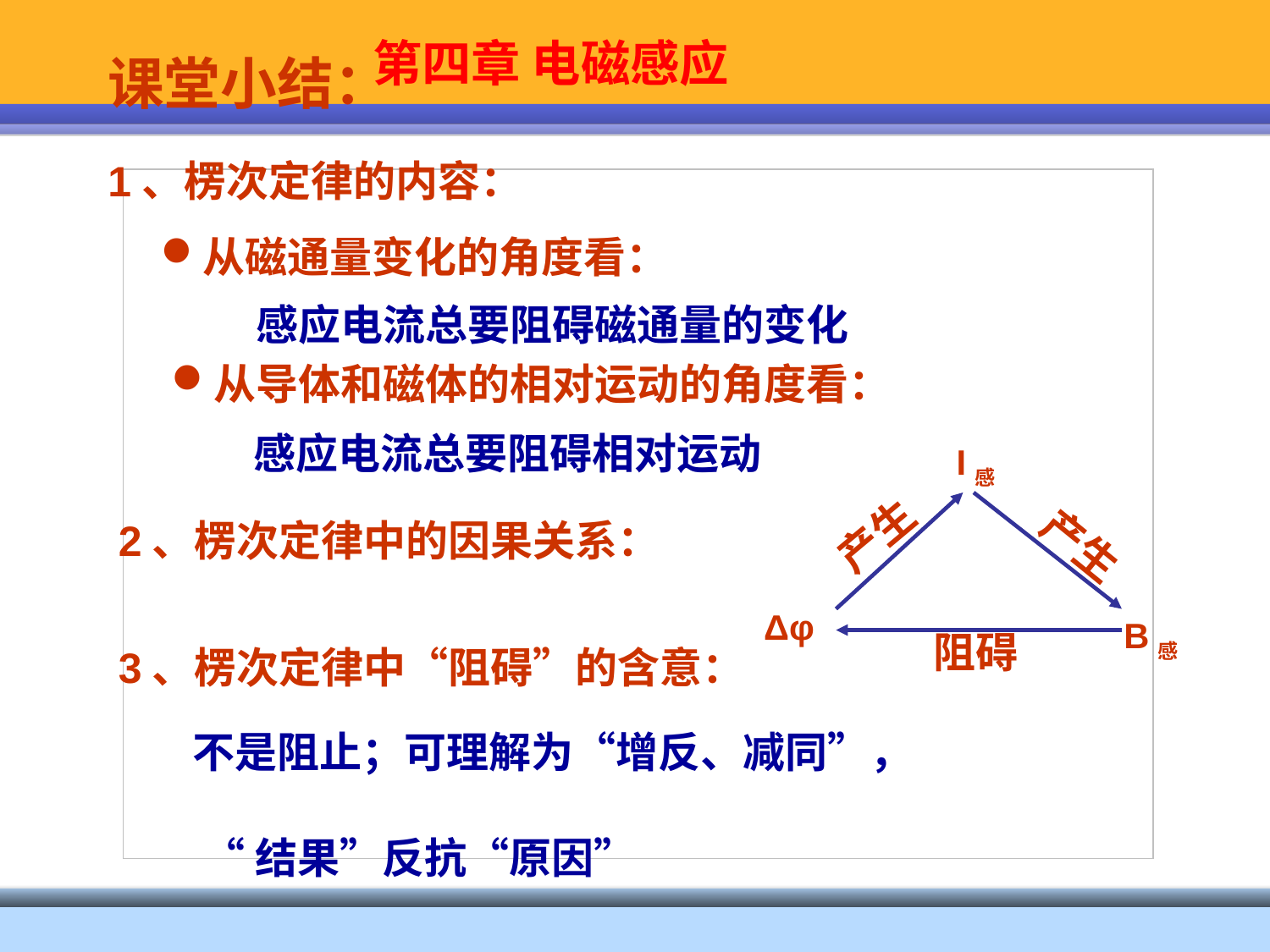

课堂小结：
1、楞次定律的内容：
从磁通量变化的角度看：
感应电流总要阻碍磁通量的变化
从导体和磁体的相对运动的角度看：
感应电流总要阻碍相对运动
I感
产生

2、楞次定律中的因果关系：
产生
Δφ

B感
阻碍

3、楞次定律中“阻碍”的含意：
不是阻止；可理解为“增反、减同”，
“结果”反抗“原因”